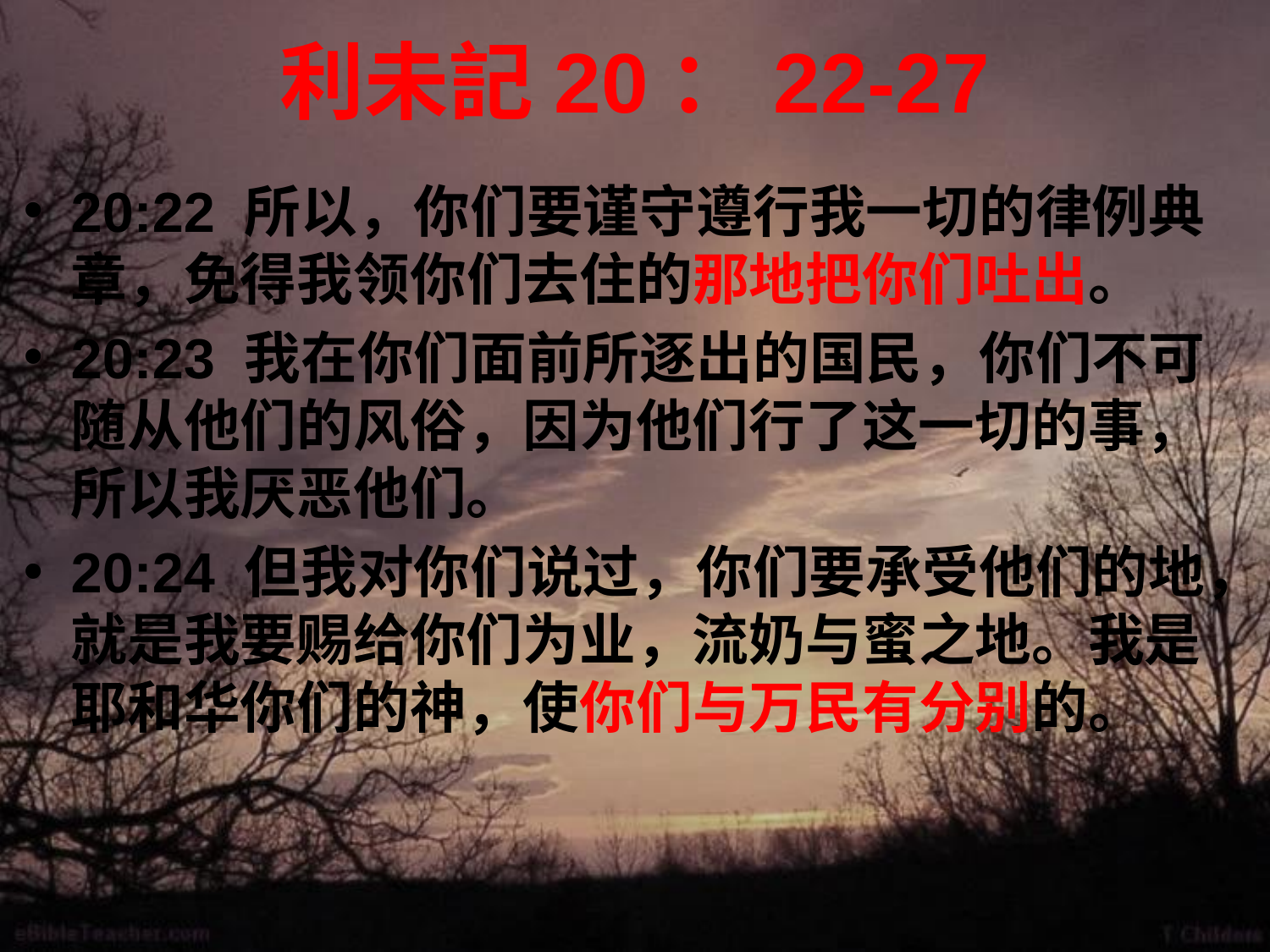

# 利未記20：22-27
20:22 所以，你们要谨守遵行我一切的律例典章，免得我领你们去住的那地把你们吐出。
20:23 我在你们面前所逐出的国民，你们不可随从他们的风俗，因为他们行了这一切的事，所以我厌恶他们。
20:24 但我对你们说过，你们要承受他们的地，就是我要赐给你们为业，流奶与蜜之地。我是耶和华你们的神，使你们与万民有分别的。